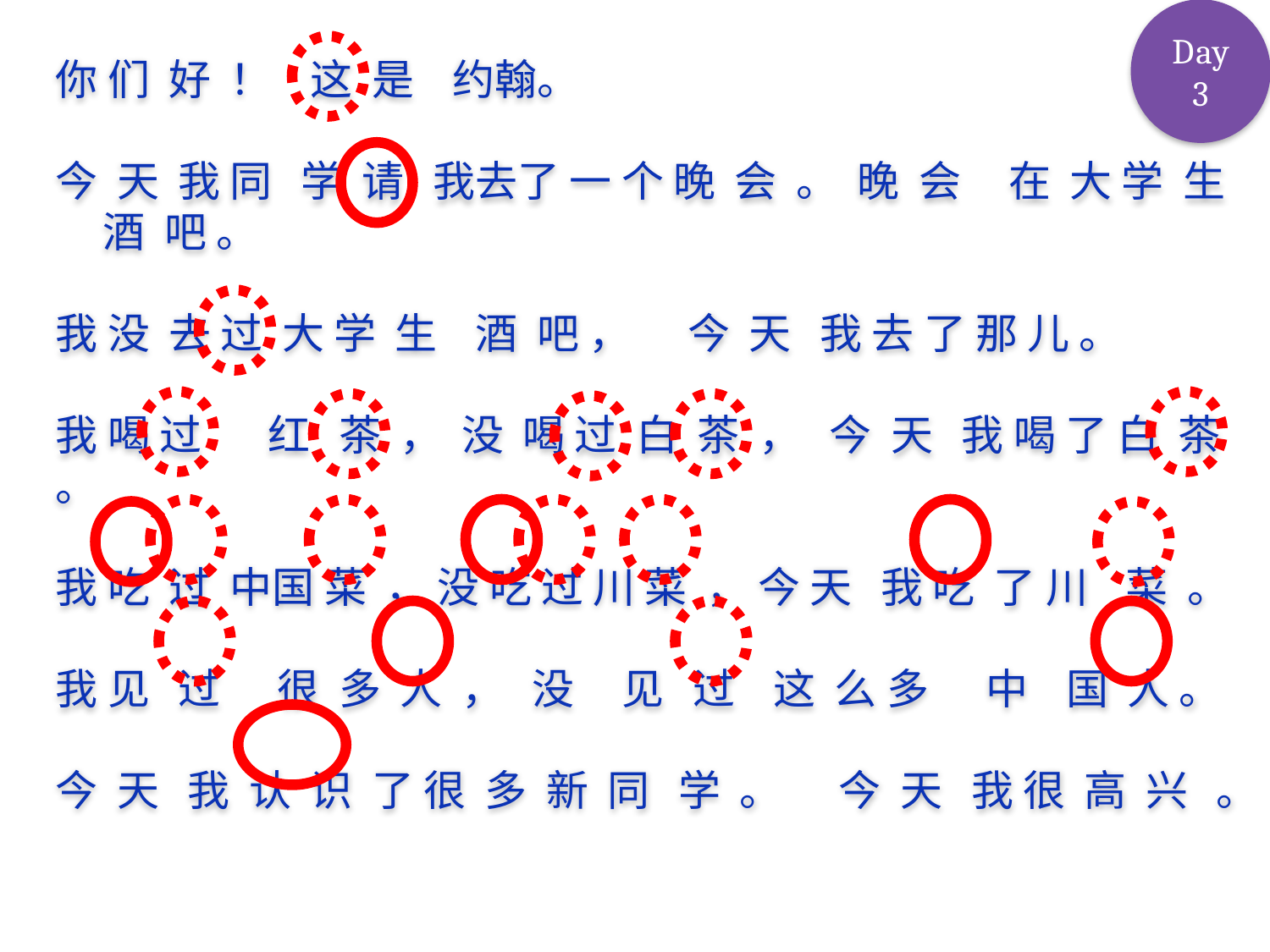

Day 3
你 们  好  ！    这  是    约翰。
今  天  我 同   学  请   我去了 一 个 晚  会  。  晚  会     在  大 学  生      酒  吧 。
我 没  去 过  大 学  生    酒  吧 ，      今  天   我 去 了 那 儿 。
我 喝 过       红   茶  ，  没  喝 过  白  茶  ，   今  天   我 喝 了 白  茶  。
我 吃  过  中国 菜  ， 没 吃 过 川 菜  ， 今 天   我 吃  了 川    菜  。
我 见   过      很  多  人  ，   没     见   过    这  么 多      中    国  人 。
今  天   我  认  识  了 很  多  新  同   学  。      今  天   我 很  高  兴   。